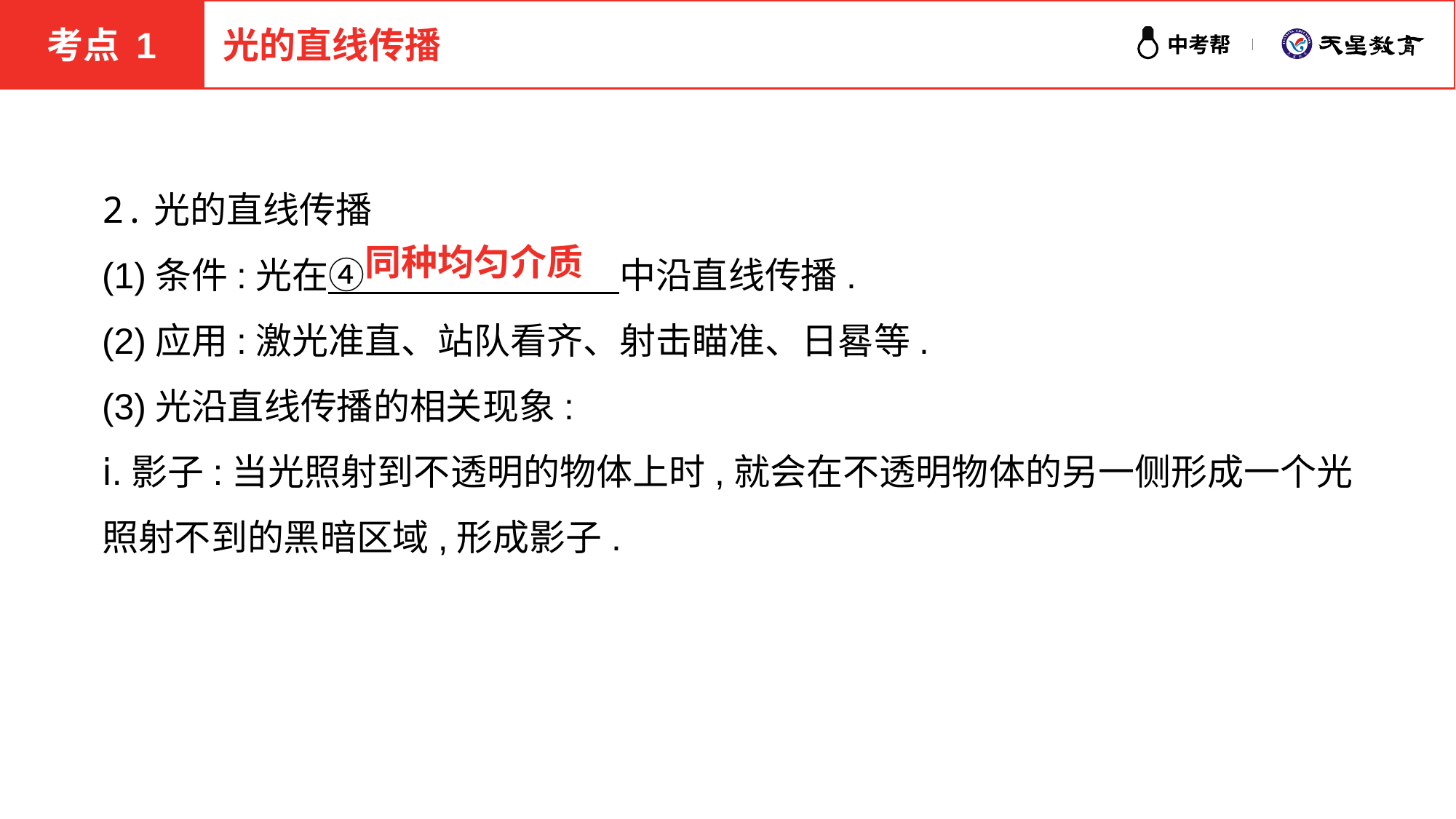

考点 1
光的直线传播
2.光的直线传播
(1)条件:光在④　　　　　　　中沿直线传播.
(2)应用:激光准直、站队看齐、射击瞄准、日晷等.
(3)光沿直线传播的相关现象:
ⅰ.影子:当光照射到不透明的物体上时,就会在不透明物体的另一侧形成一个光照射不到的黑暗区域,形成影子.
同种均匀介质